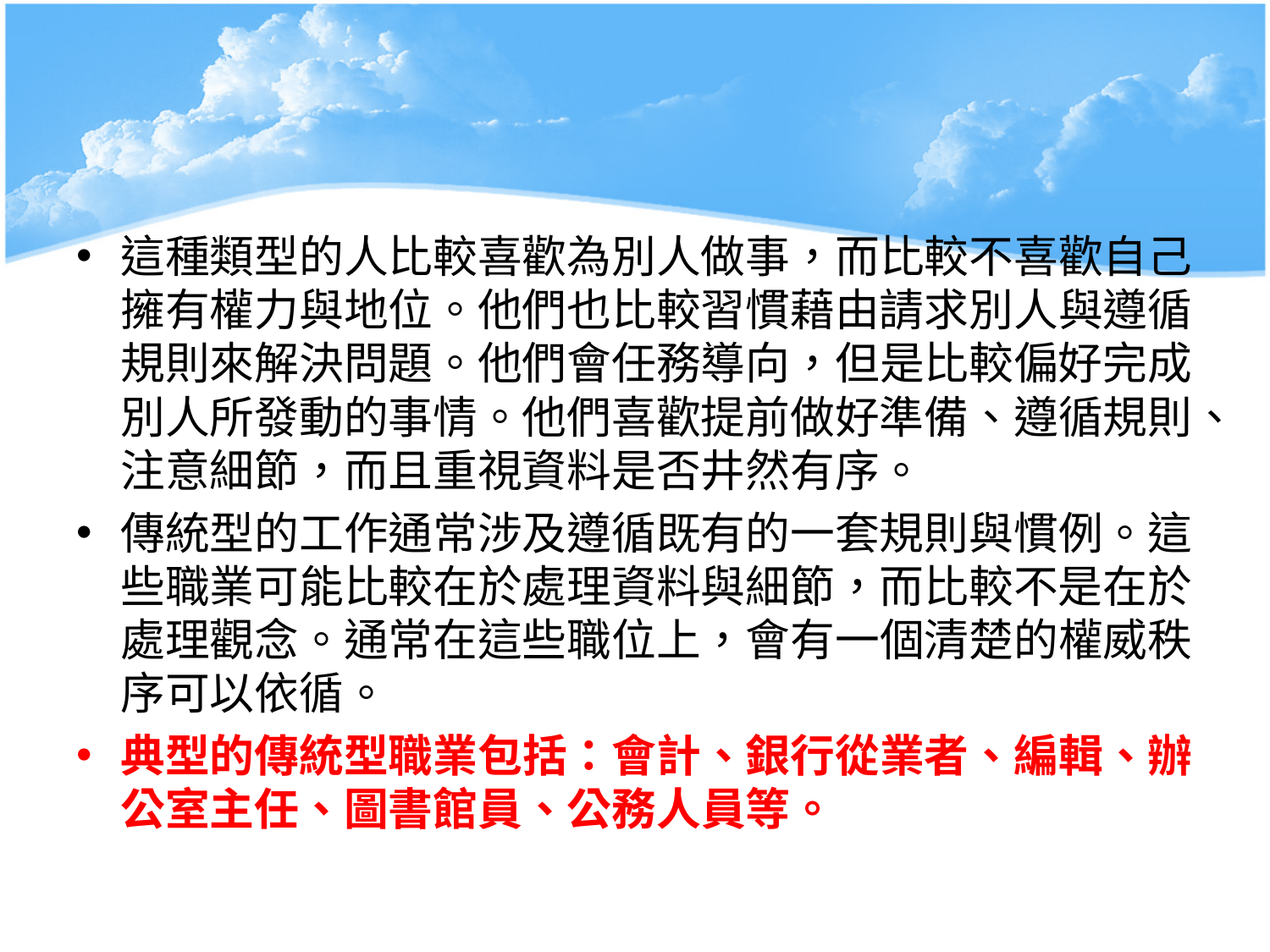

#
這種類型的人比較喜歡為別人做事，而比較不喜歡自己擁有權力與地位。他們也比較習慣藉由請求別人與遵循規則來解決問題。他們會任務導向，但是比較偏好完成別人所發動的事情。他們喜歡提前做好準備、遵循規則、注意細節，而且重視資料是否井然有序。
傳統型的工作通常涉及遵循既有的一套規則與慣例。這些職業可能比較在於處理資料與細節，而比較不是在於處理觀念。通常在這些職位上，會有一個清楚的權威秩序可以依循。
典型的傳統型職業包括：會計、銀行從業者、編輯、辦公室主任、圖書館員、公務人員等。